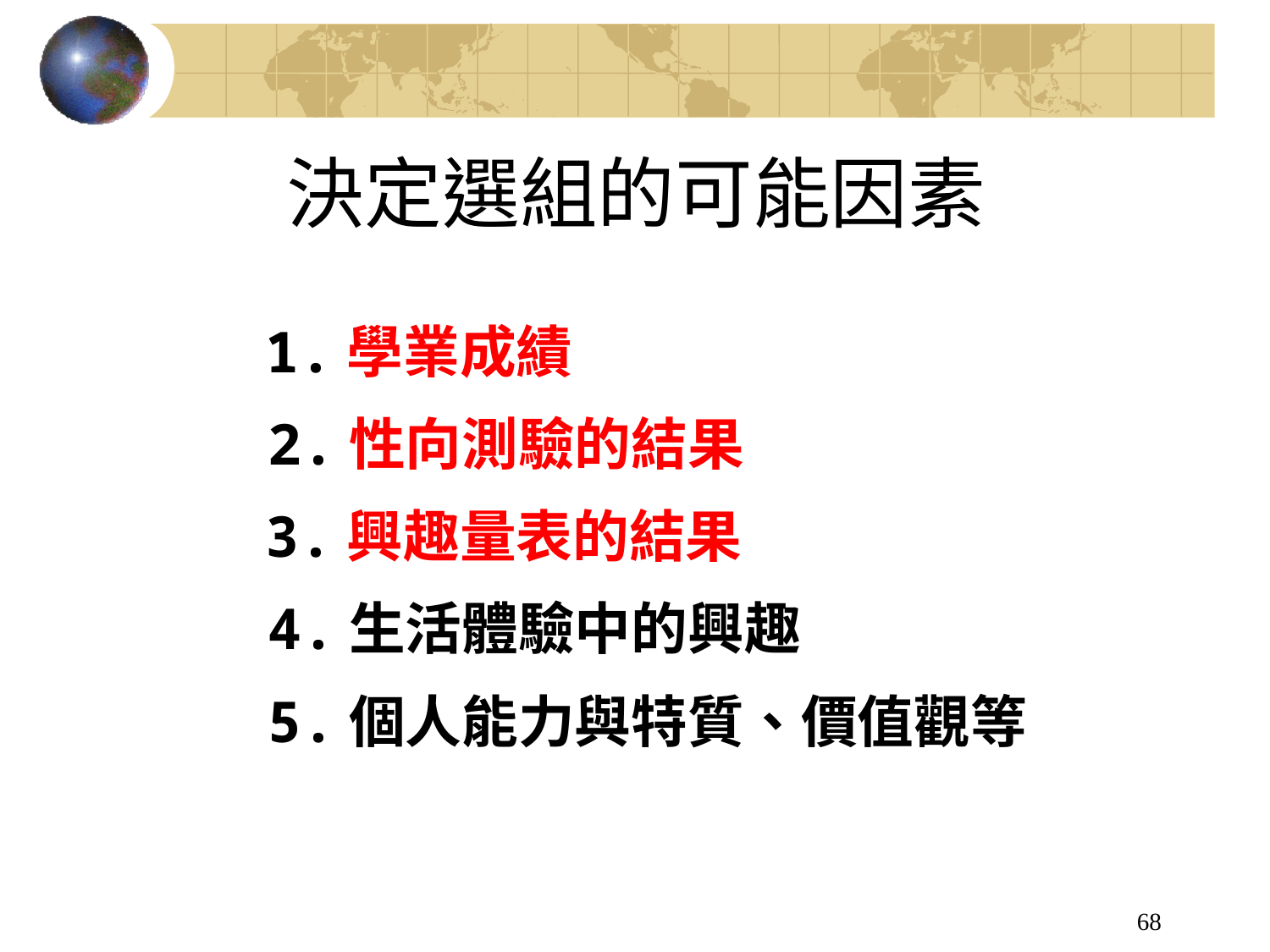

# 決定選組的可能因素
  1.學業成績
　2.性向測驗的結果
  3.興趣量表的結果
　4.生活體驗中的興趣
　5.個人能力與特質、價值觀等
68